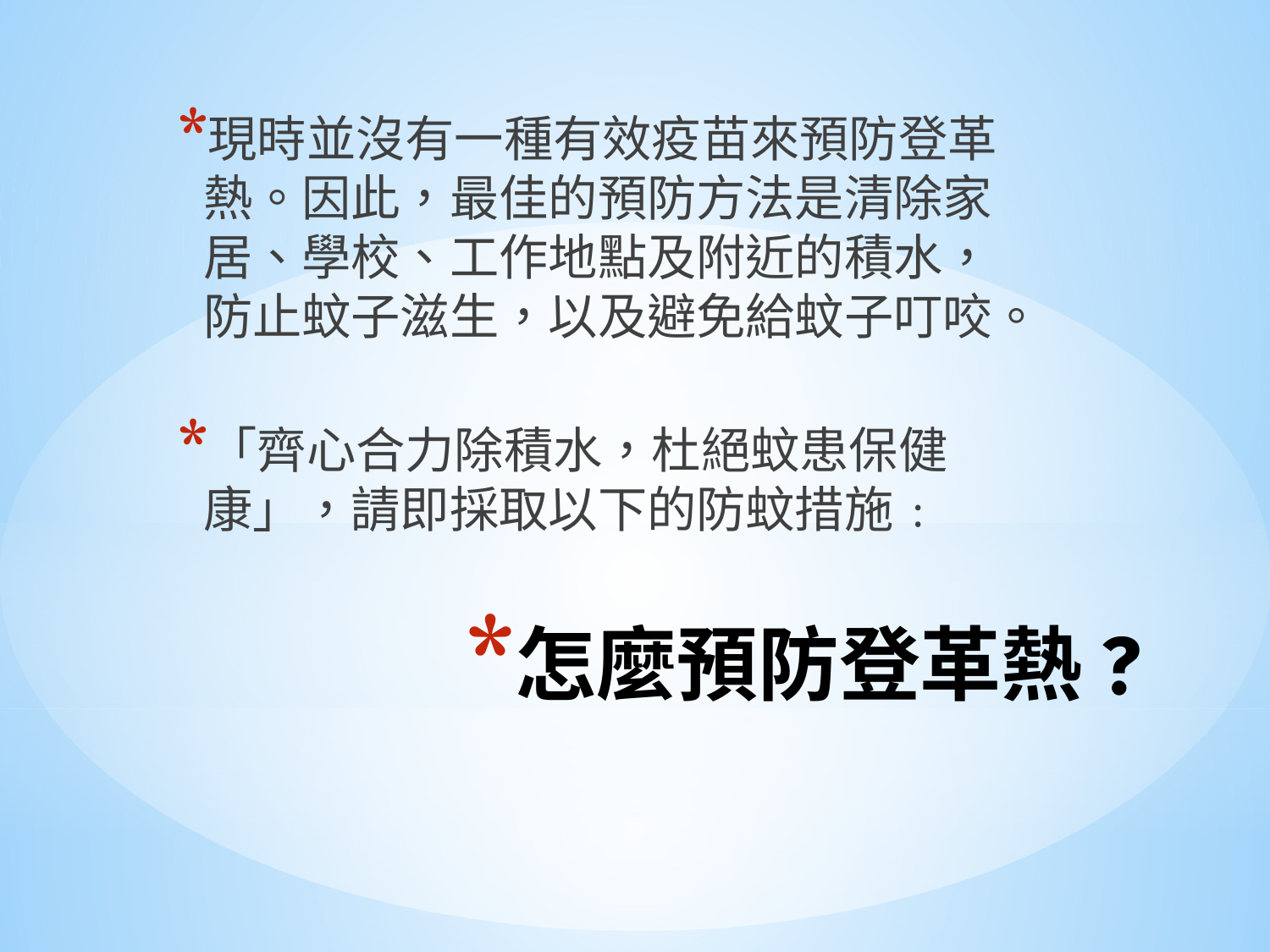

現時並沒有一種有效疫苗來預防登革熱。因此，最佳的預防方法是清除家居、學校、工作地點及附近的積水，防止蚊子滋生，以及避免給蚊子叮咬。
「齊心合力除積水，杜絕蚊患保健康」，請即採取以下的防蚊措施﹕

# 怎麼預防登革熱?